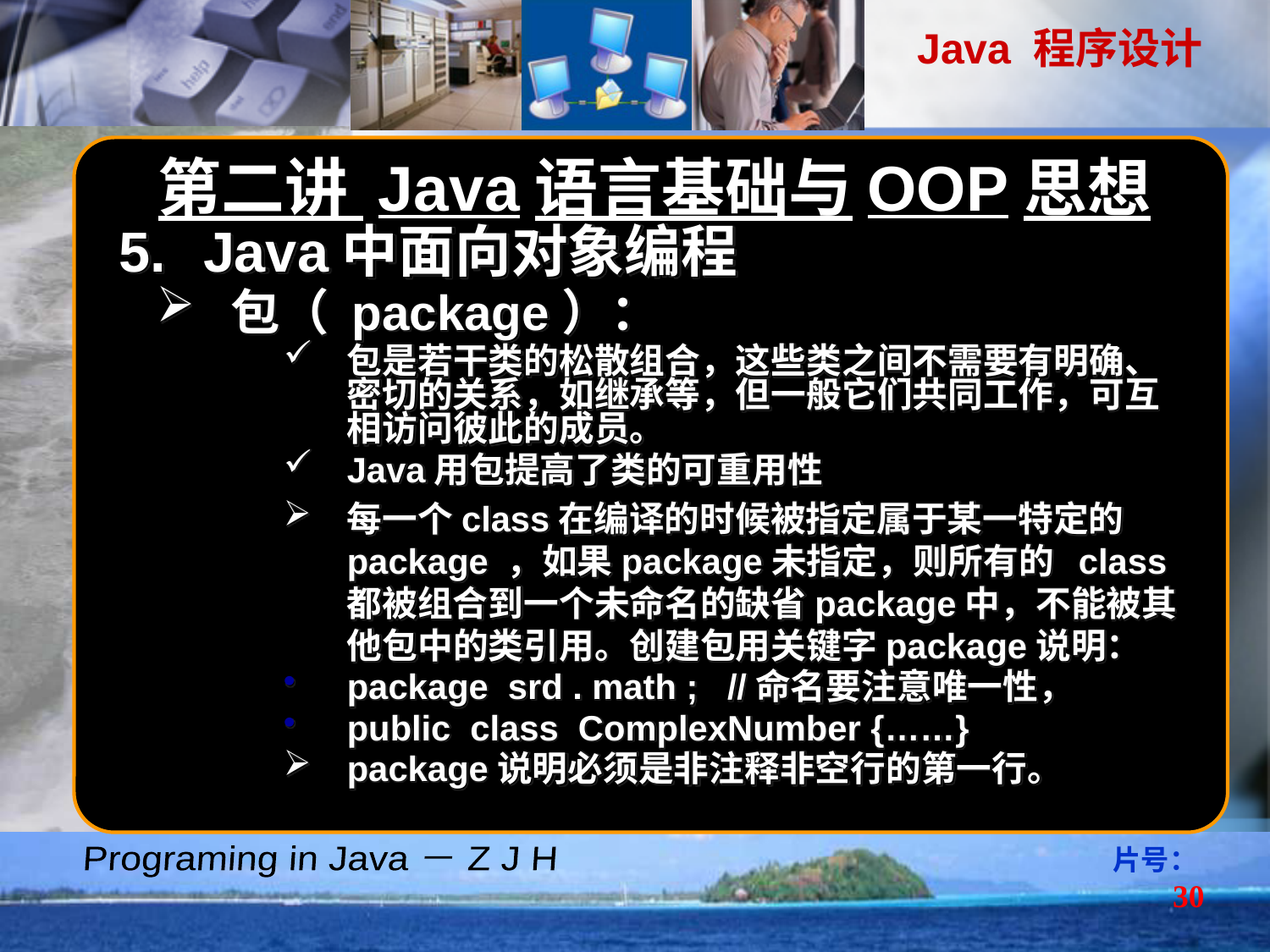

第二讲 Java语言基础与OOP思想
Java中面向对象编程
包（ package）：
包是若干类的松散组合，这些类之间不需要有明确、密切的关系，如继承等，但一般它们共同工作，可互相访问彼此的成员。
Java用包提高了类的可重用性
每一个class在编译的时候被指定属于某一特定的package ，如果package未指定，则所有的  class都被组合到一个未命名的缺省package中，不能被其他包中的类引用。创建包用关键字package说明：
package  srd . math ;   //命名要注意唯一性，
public  class  ComplexNumber {……}
package说明必须是非注释非空行的第一行。
片号：30